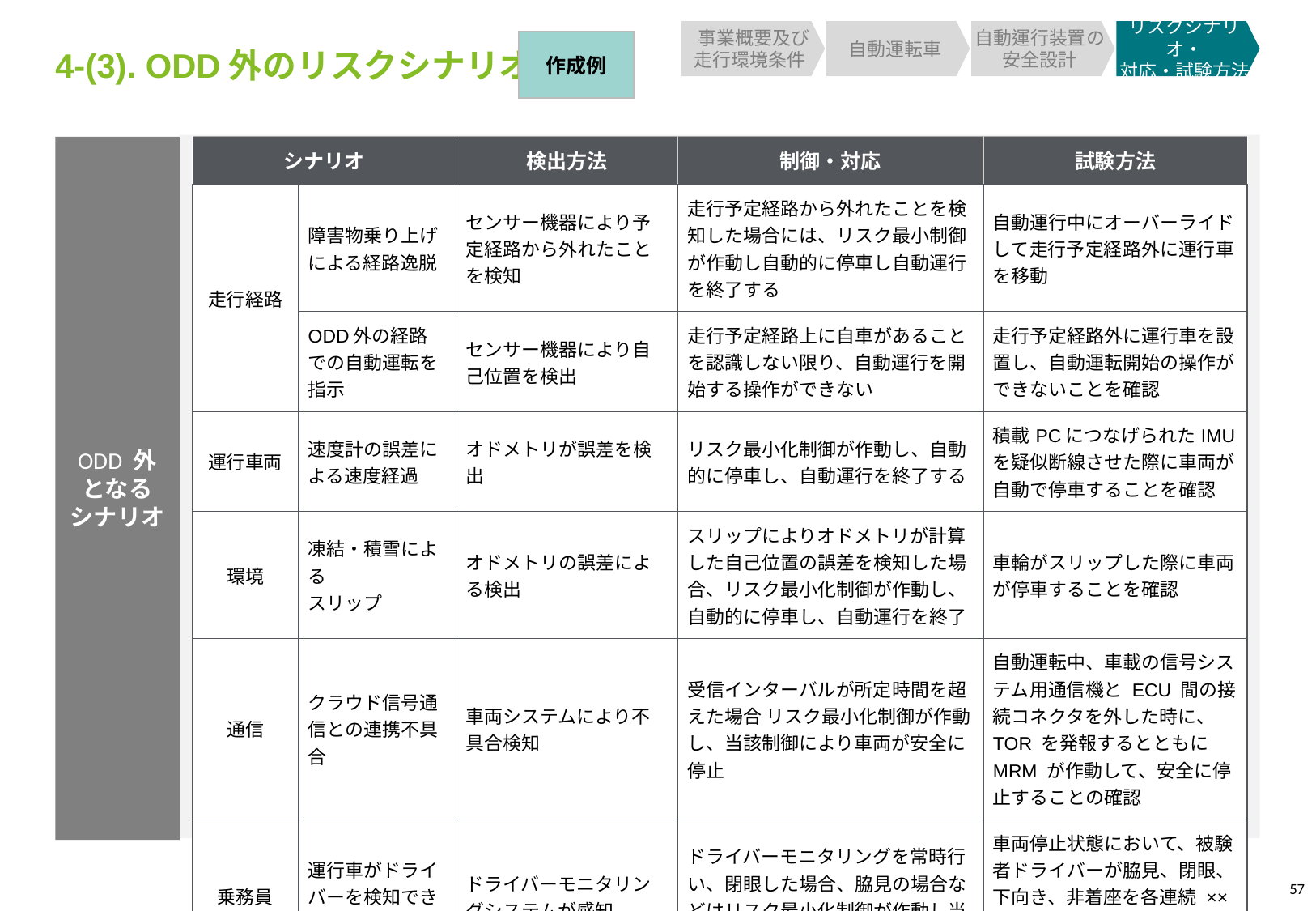

事業概要及び
走行環境条件
自動運転車
自動運行装置の安全設計
リスクシナリオ・
対応・試験方法
作成例
4-(3). ODD外のリスクシナリオ

| シナリオ |  | 検出方法 | 制御・対応 | 試験方法 |
| --- | --- | --- | --- | --- |
| 走行経路 | 障害物乗り上げによる経路逸脱 | センサー機器により予定経路から外れたことを検知 | 走行予定経路から外れたことを検知した場合には、リスク最小制御が作動し自動的に停車し自動運行を終了する | 自動運行中にオーバーライドして走行予定経路外に運行車を移動 |
|  | ODD外の経路での自動運転を指示 | センサー機器により自己位置を検出 | 走行予定経路上に自車があることを認識しない限り、自動運行を開始する操作ができない | 走行予定経路外に運行車を設置し、自動運転開始の操作ができないことを確認 |
| 運行車両 | 速度計の誤差による速度経過 | オドメトリが誤差を検出 | リスク最小化制御が作動し、自動的に停車し、自動運行を終了する | 積載PCにつなげられたIMUを疑似断線させた際に車両が自動で停車することを確認 |
| 環境 | 凍結・積雪による スリップ | オドメトリの誤差による検出 | スリップによりオドメトリが計算した自己位置の誤差を検知した場合、リスク最小化制御が作動し、自動的に停車し、自動運行を終了 | 車輪がスリップした際に車両が停車することを確認 |
| 通信 | クラウド信号通信との連携不具合 | 車両システムにより不具合検知 | 受信インターバルが所定時間を超えた場合 リスク最小化制御が作動し、当該制御により車両が安全に停止 | 自動運転中、車載の信号システム用通信機と ECU 間の接続コネクタを外した時に、 TOR を発報するとともにMRM が作動して、安全に停止することの確認 |
| 乗務員 | 運行車がドライバーを検知できない | ドライバーモニタリングシステムが感知 | ドライバーモニタリングを常時行い、閉眼した場合、脇見の場合などはリスク最小化制御が作動し当該制御により車両が安全に停止 | 車両停止状態において、被験者ドライバーが脇見、閉眼、下向き、非着座を各連続 ×× 秒間おこない、TOR が発報されることの確認 |
ODD 外
となる
シナリオ
57